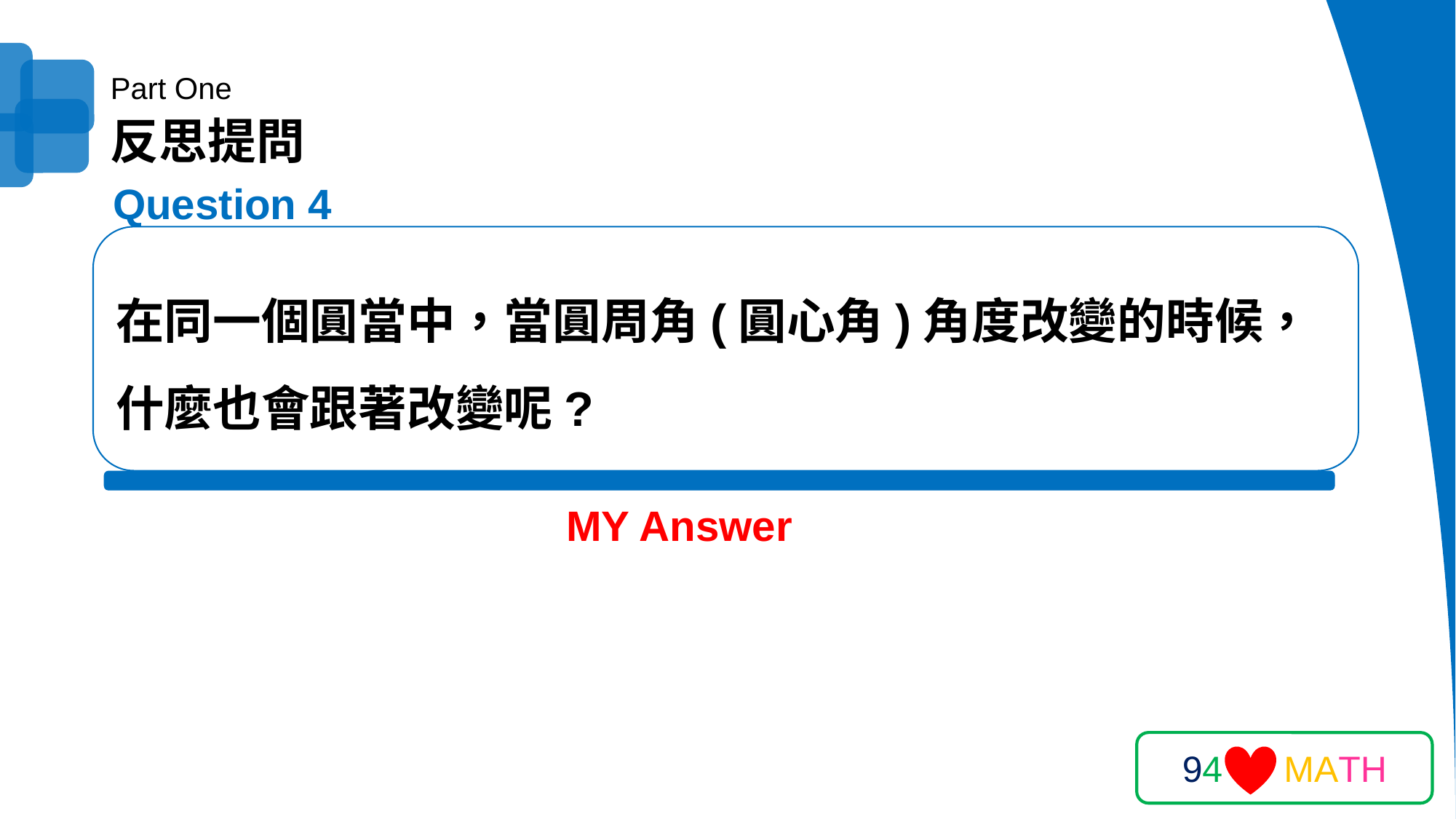

Part One
反思提問
Question 4

在同一個圓當中，當圓周角(圓心角)角度改變的時候，什麼也會跟著改變呢?

MY Answer
94      MATH